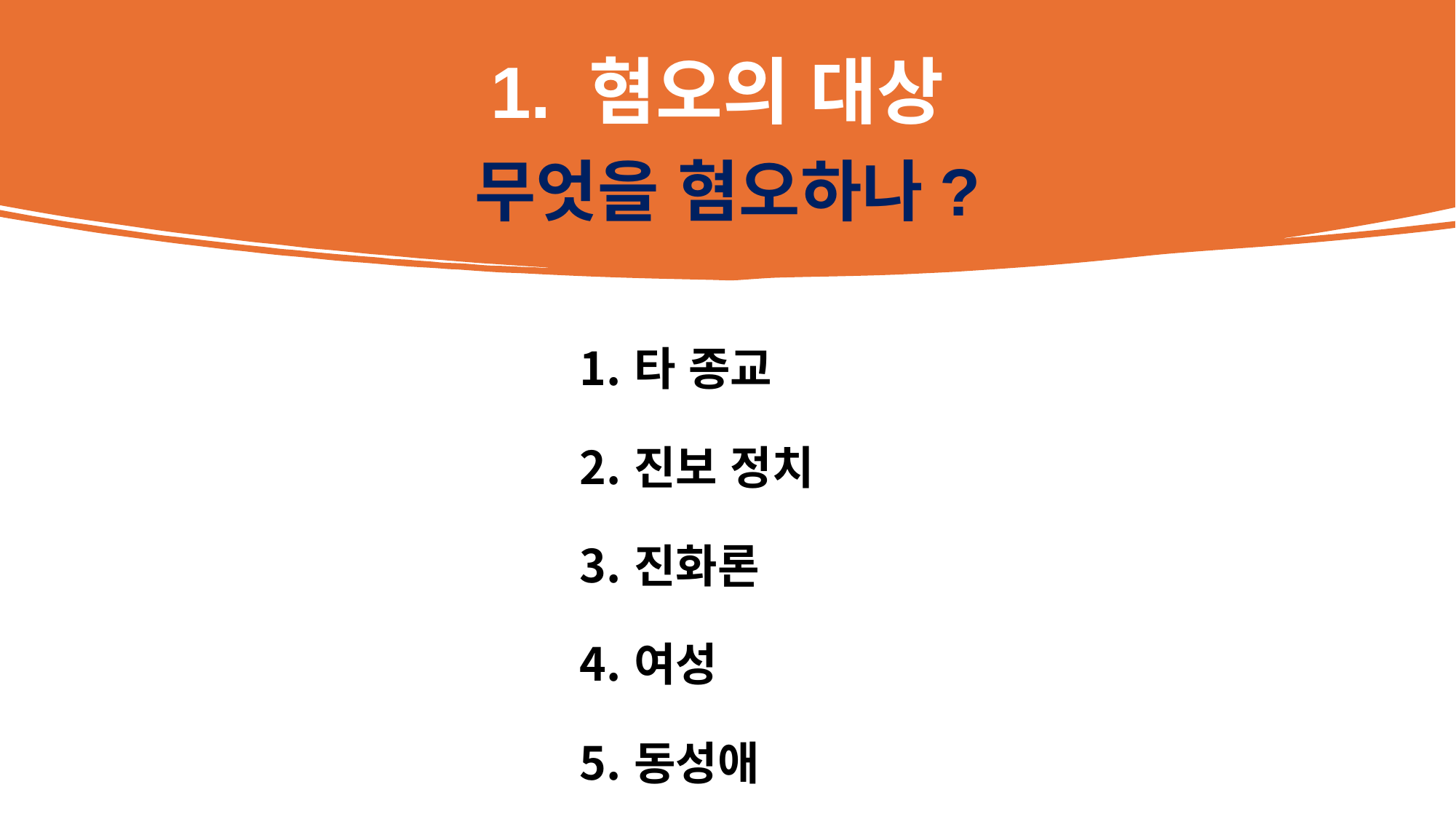

# 1. 혐오의 대상 무엇을 혐오하나?
타 종교
진보 정치
진화론
여성
동성애